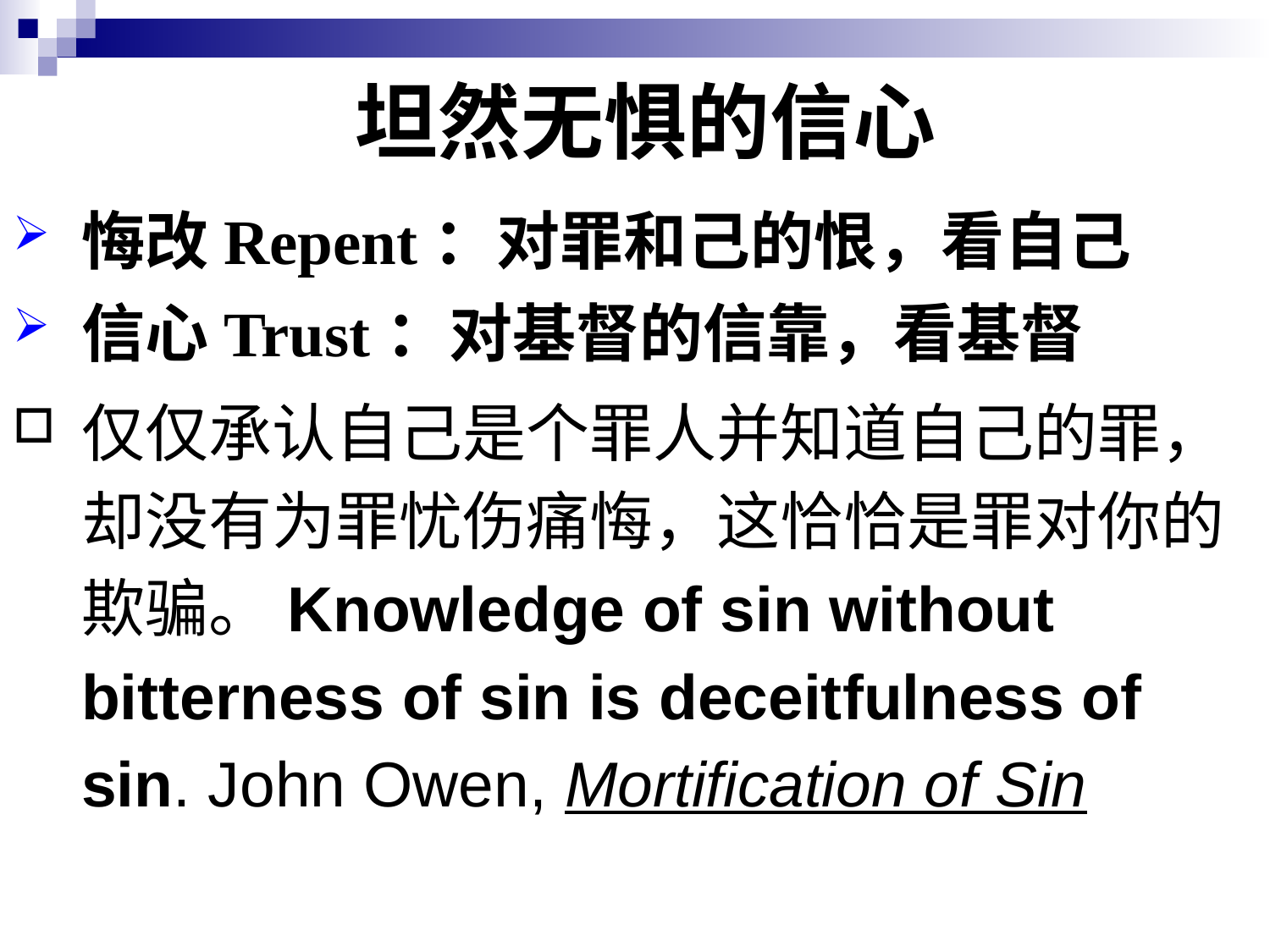

坦然无惧的信心
悔改Repent：对罪和己的恨，看自己
信心Trust：对基督的信靠，看基督
仅仅承认自己是个罪人并知道自己的罪，却没有为罪忧伤痛悔，这恰恰是罪对你的欺骗。Knowledge of sin without bitterness of sin is deceitfulness of sin. John Owen, Mortification of Sin